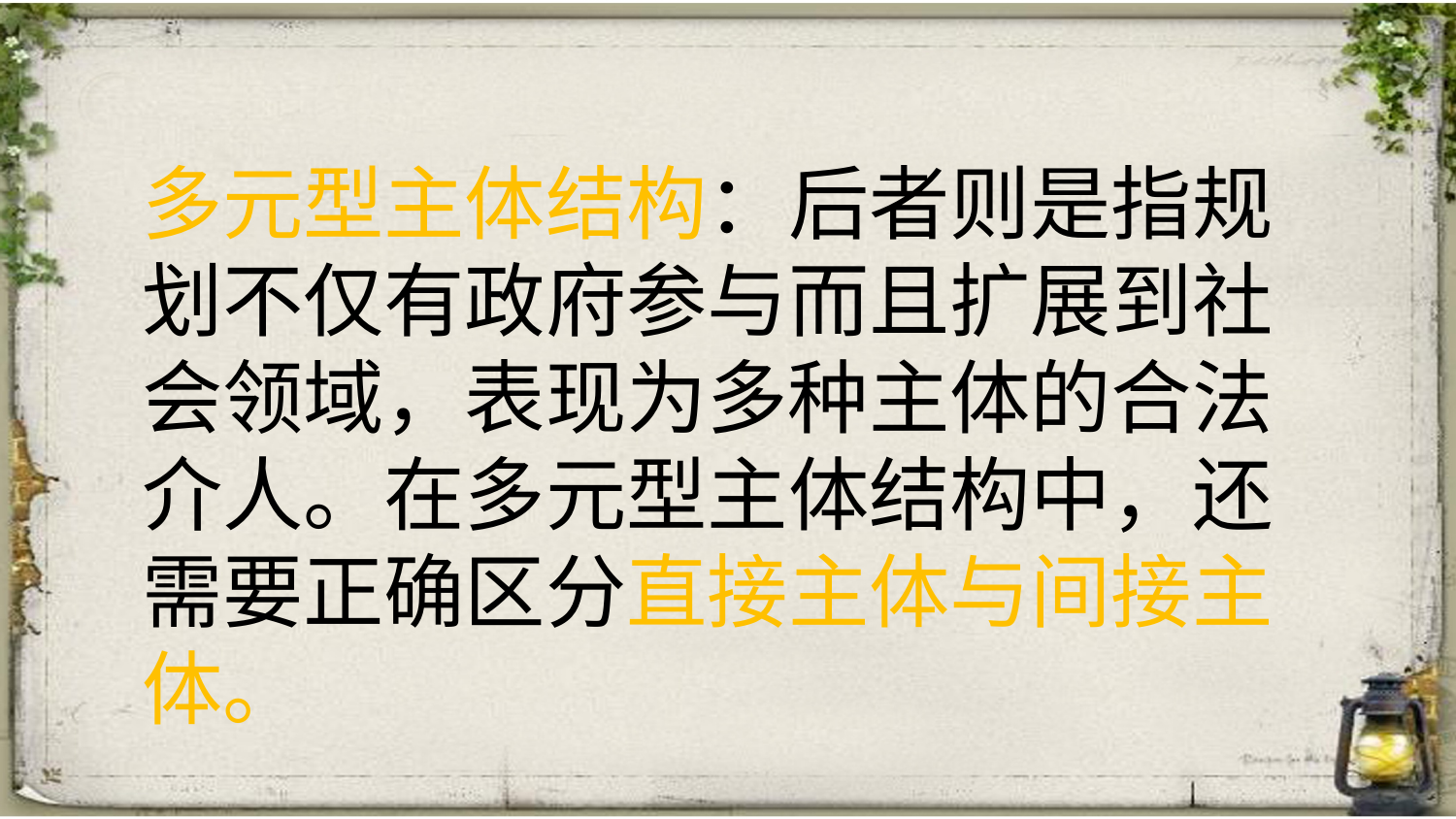

多元型主体结构：后者则是指规划不仅有政府参与而且扩展到社会领域，表现为多种主体的合法介人。在多元型主体结构中，还需要正确区分直接主体与间接主体。